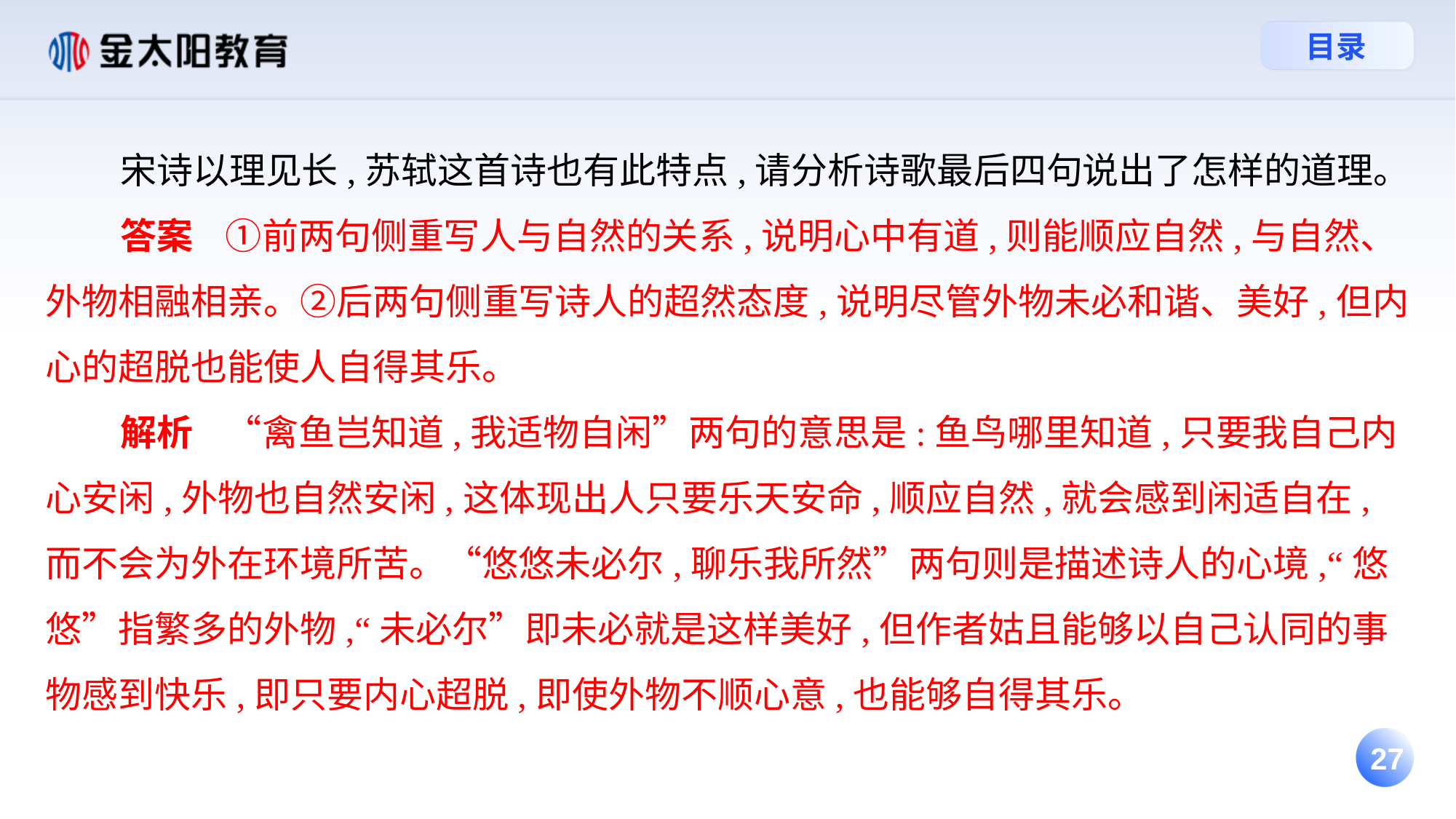

宋诗以理见长,苏轼这首诗也有此特点,请分析诗歌最后四句说出了怎样的道理。
        答案    ①前两句侧重写人与自然的关系,说明心中有道,则能顺应自然,与自然、外物相融相亲。②后两句侧重写诗人的超然态度,说明尽管外物未必和谐、美好,但内心的超脱也能使人自得其乐。
        解析    “禽鱼岂知道,我适物自闲”两句的意思是:鱼鸟哪里知道,只要我自己内心安闲,外物也自然安闲,这体现出人只要乐天安命,顺应自然,就会感到闲适自在,而不会为外在环境所苦。“悠悠未必尔,聊乐我所然”两句则是描述诗人的心境,“悠悠”指繁多的外物,“未必尔”即未必就是这样美好,但作者姑且能够以自己认同的事物感到快乐,即只要内心超脱,即使外物不顺心意,也能够自得其乐。